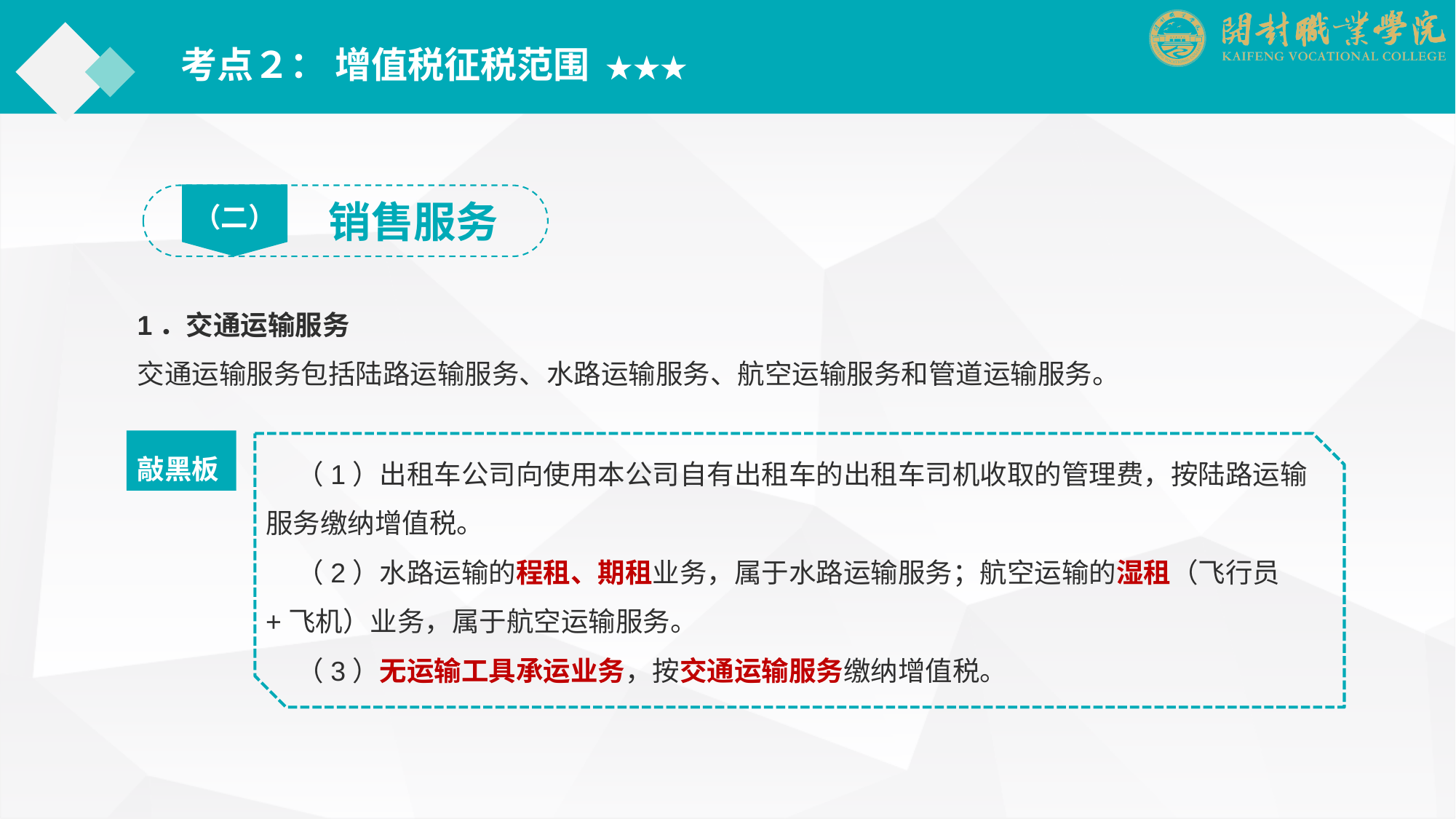

考点２： 增值税征税范围  ★★★
（二）

销售服务
1．交通运输服务
交通运输服务包括陆路运输服务、水路运输服务、航空运输服务和管道运输服务。
敲黑板

    （1）出租车公司向使用本公司自有出租车的出租车司机收取的管理费，按陆路运输服务缴纳增值税。
    （2）水路运输的程租、期租业务，属于水路运输服务；航空运输的湿租（飞行员+飞机）业务，属于航空运输服务。
    （3）无运输工具承运业务，按交通运输服务缴纳增值税。